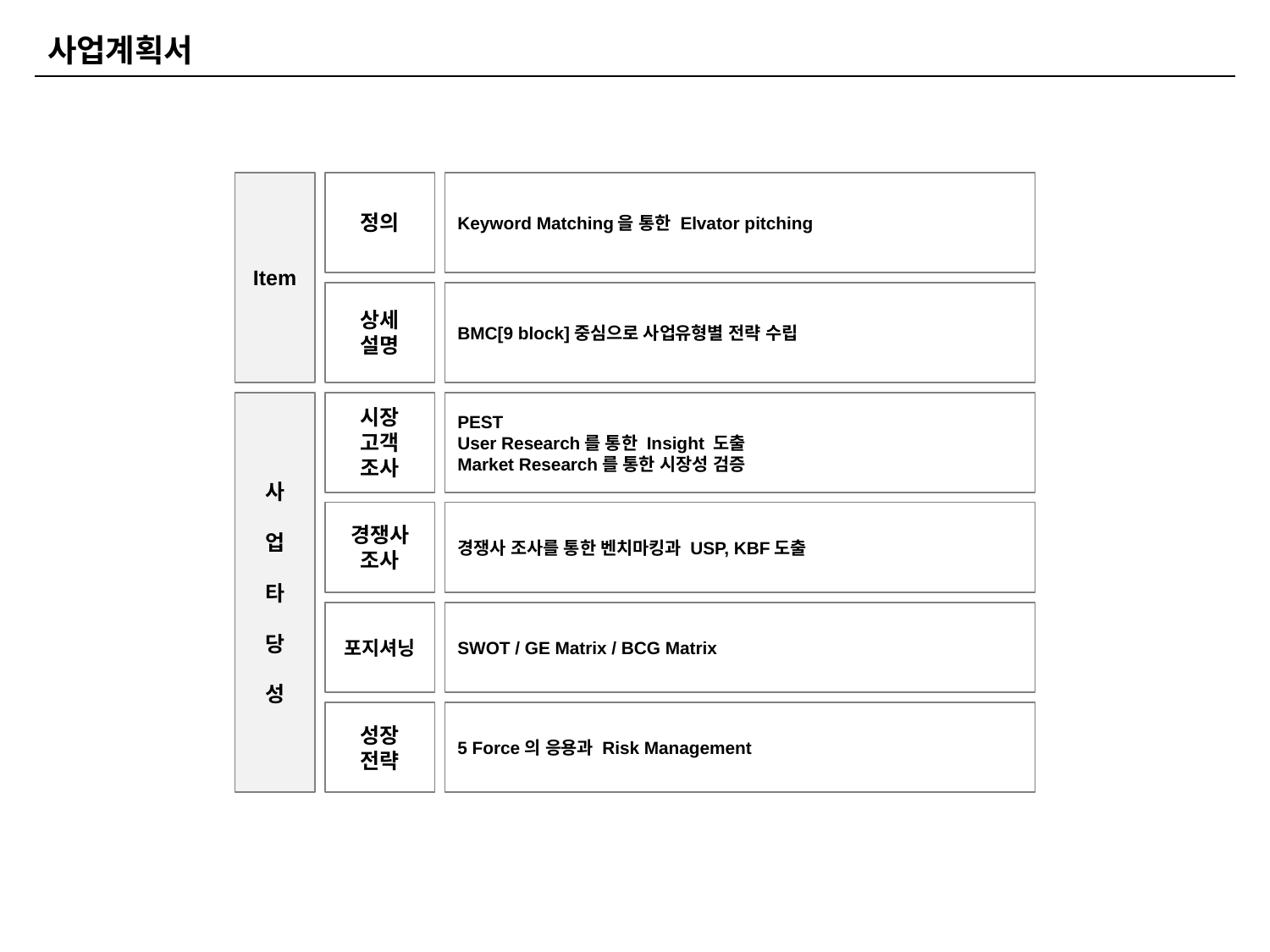

사업계획서
Item
정의
Keyword Matching을 통한 Elvator pitching
상세
설명
BMC[9 block]중심으로 사업유형별 전략 수립
사

업

타

당

성
시장
고객
조사
PEST
User Research를 통한 Insight 도출
Market Research를 통한 시장성 검증
경쟁사
조사
경쟁사 조사를 통한 벤치마킹과 USP, KBF도출
포지셔닝
SWOT / GE Matrix / BCG Matrix
성장
전략
5 Force의 응용과 Risk Management